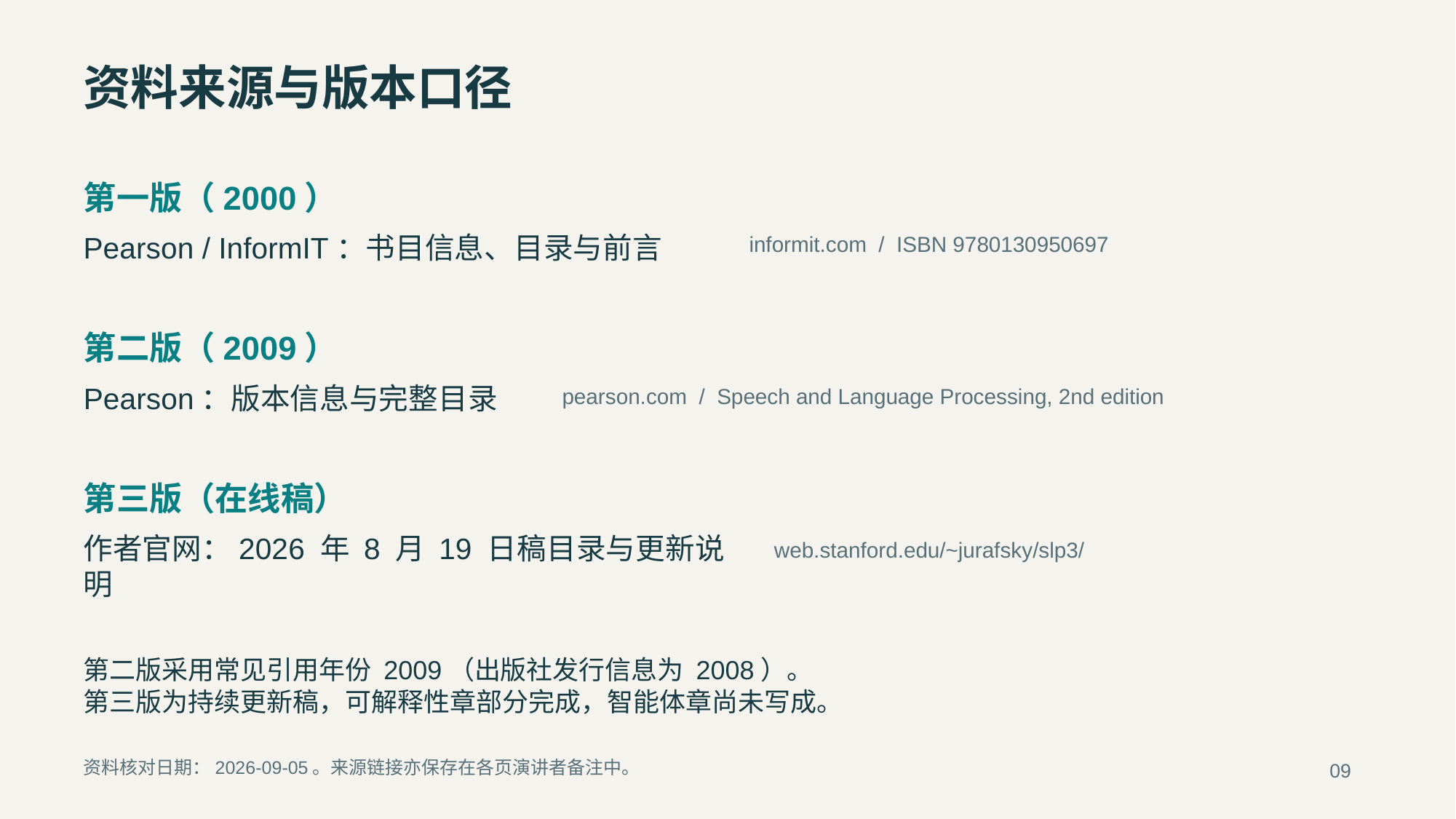

资料来源与版本口径
第一版（2000）
Pearson / InformIT：书目信息、目录与前言
informit.com  /  ISBN 9780130950697
第二版（2009）
Pearson：版本信息与完整目录
pearson.com  /  Speech and Language Processing, 2nd edition
第三版（在线稿）
作者官网：2026 年 8 月 19 日稿目录与更新说明
web.stanford.edu/~jurafsky/slp3/
第二版采用常见引用年份 2009（出版社发行信息为 2008）。
第三版为持续更新稿，可解释性章部分完成，智能体章尚未写成。
资料核对日期：2026-09-05。来源链接亦保存在各页演讲者备注中。
09